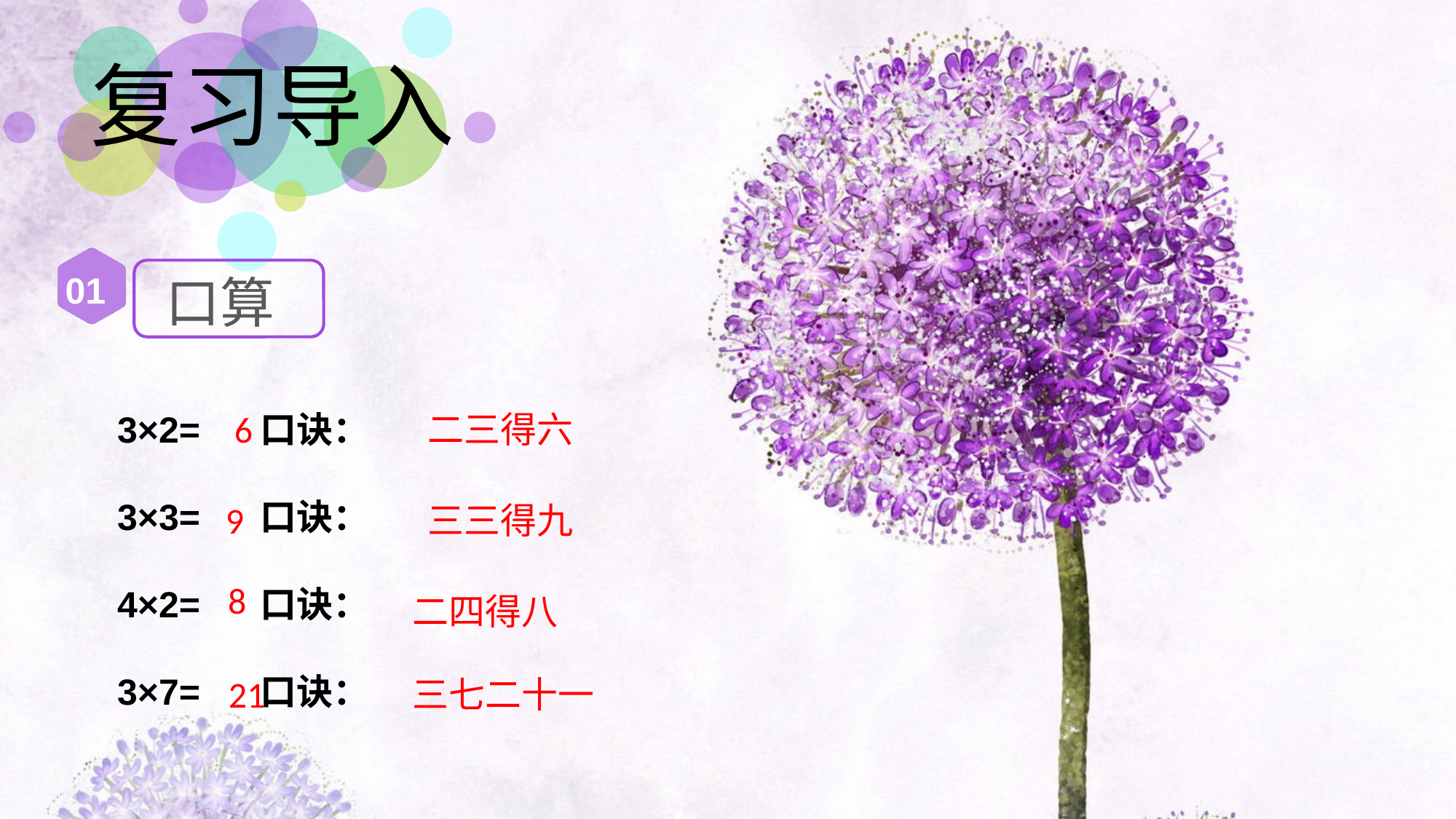

复习导入

01

 口算
3×2=     口诀：

3×3=     口诀：

4×2=     口诀：

3×7=     口诀：
6
二三得六
9
三三得九
8
二四得八
21
三七二十一